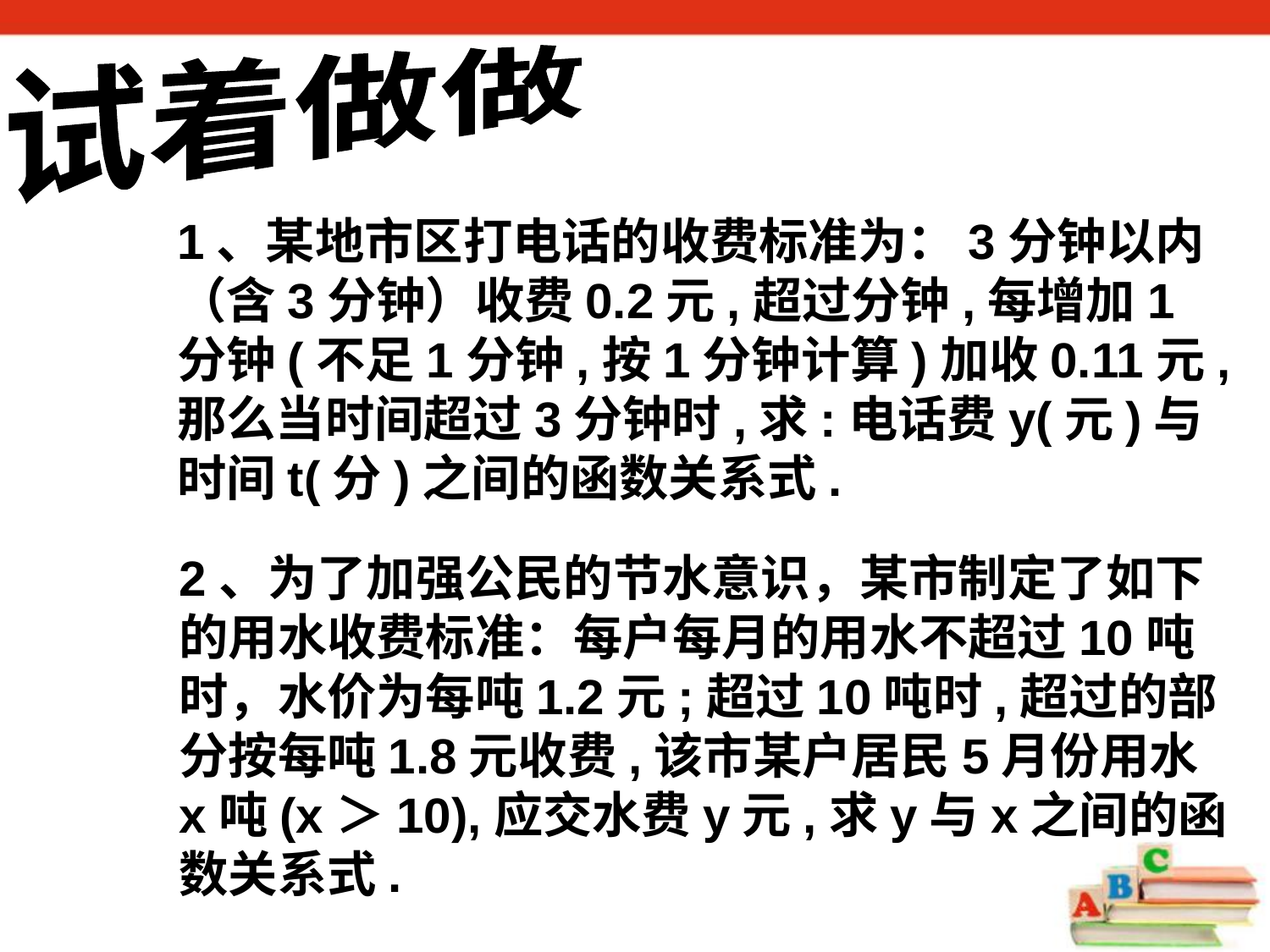

试着做做

1、某地市区打电话的收费标准为：3分钟以内（含3分钟）收费0.2元,超过分钟,每增加1分钟(不足1分钟,按1分钟计算)加收0.11元,那么当时间超过3分钟时,求:电话费y(元)与时间t(分)之间的函数关系式.

2、为了加强公民的节水意识，某市制定了如下的用水收费标准：每户每月的用水不超过10吨时，水价为每吨1.2元;超过10吨时,超过的部分按每吨1.8元收费,该市某户居民5月份用水x吨(x＞10),应交水费y元,求y与x之间的函数关系式.